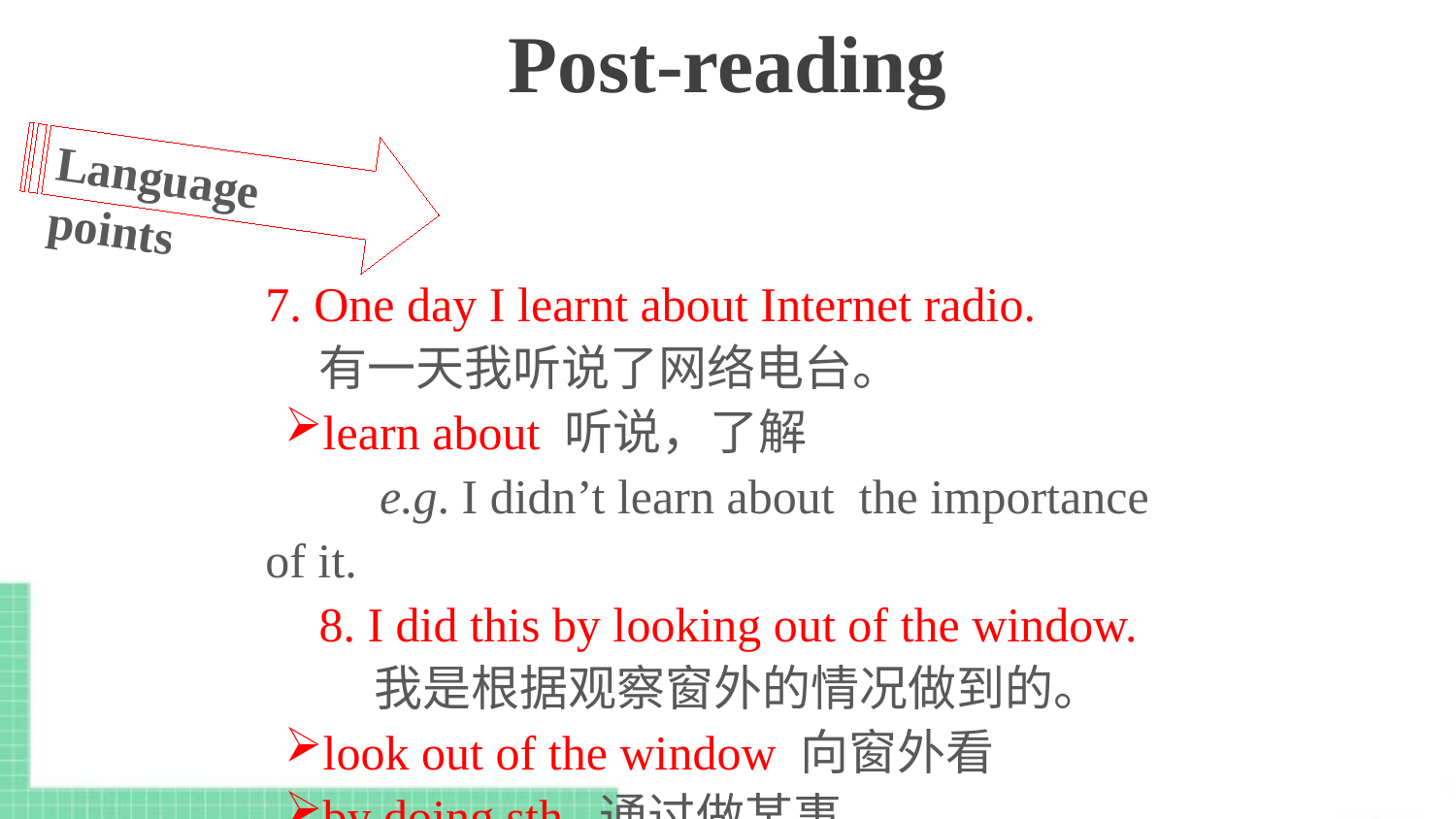

Post-reading
Language points
7. One day I learnt about Internet radio.
有一天我听说了网络电台。
learn about 听说，了解
     e.g. I didn’t learn about  the importance of it.
8. I did this by looking out of the window.
    我是根据观察窗外的情况做到的。
look out of the window 向窗外看
by doing sth. 通过做某事